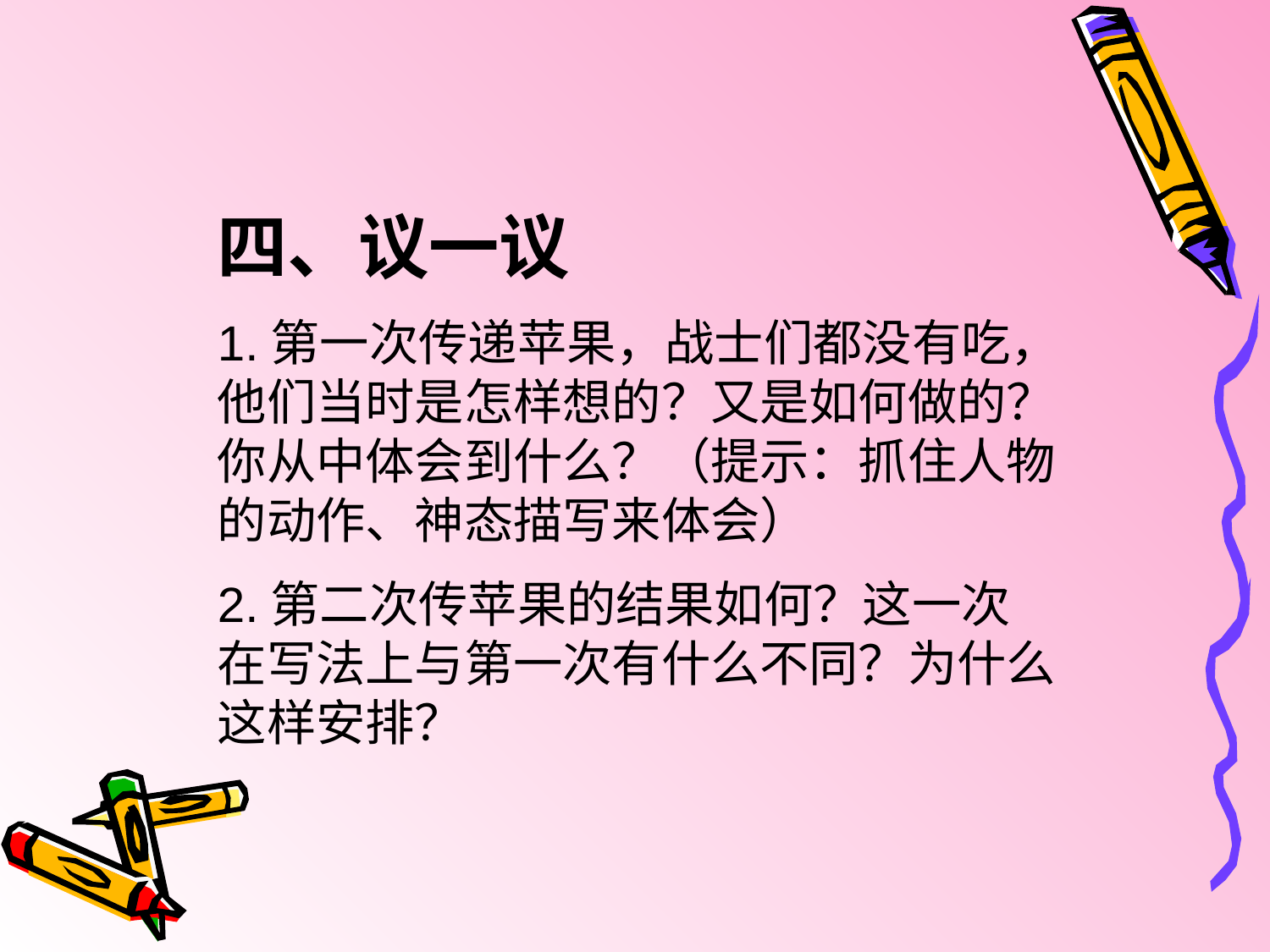

四、议一议
1.第一次传递苹果，战士们都没有吃，他们当时是怎样想的？又是如何做的？你从中体会到什么？（提示：抓住人物的动作、神态描写来体会）
2.第二次传苹果的结果如何？这一次在写法上与第一次有什么不同？为什么这样安排？